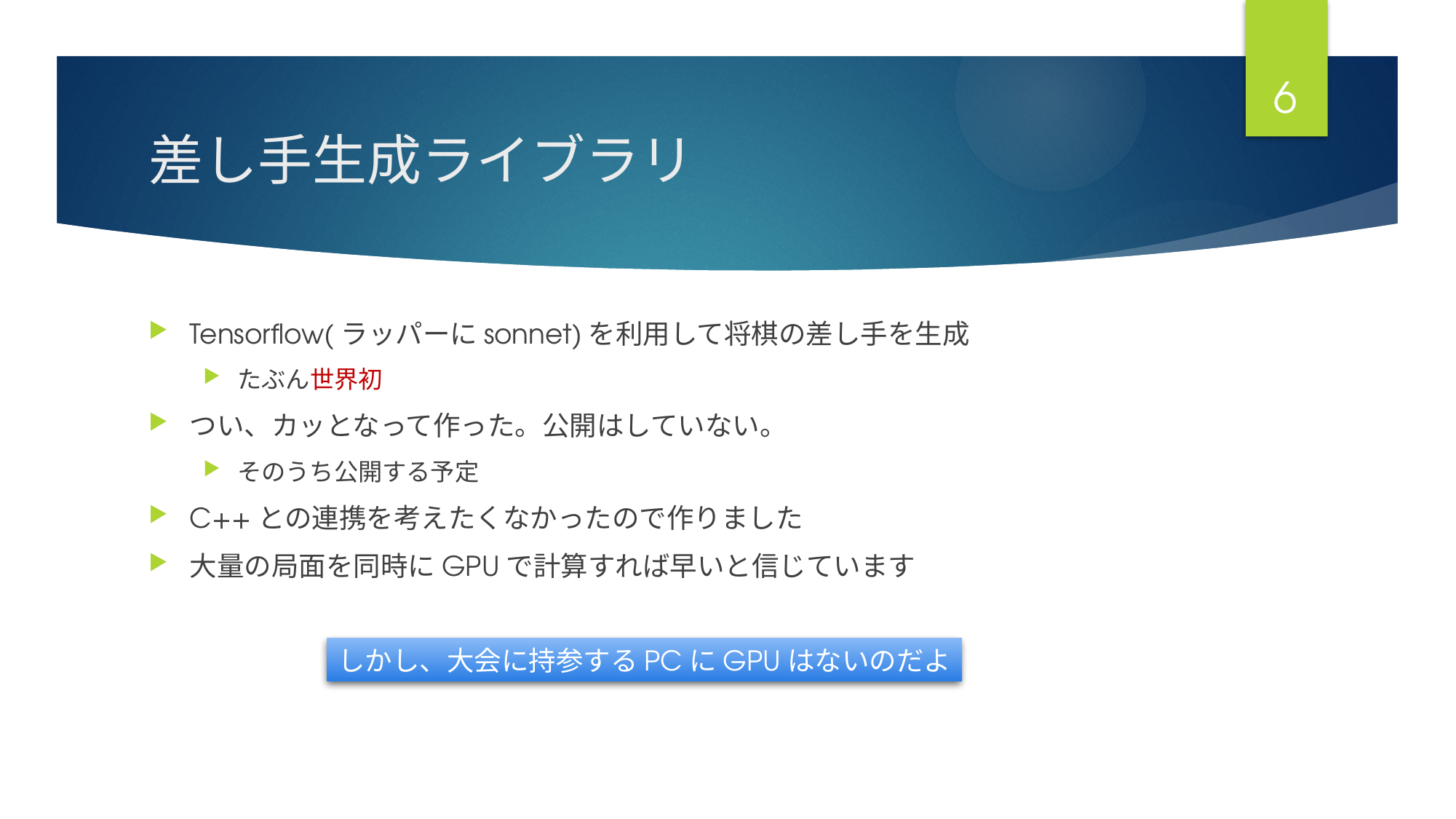

6
# 差し手生成ライブラリ
Tensorflow(ラッパーにsonnet)を利用して将棋の差し手を生成
たぶん世界初
つい、カッとなって作った。公開はしていない。
そのうち公開する予定
C++との連携を考えたくなかったので作りました
大量の局面を同時にGPUで計算すれば早いと信じています

しかし、大会に持参するPCにGPUはないのだよ